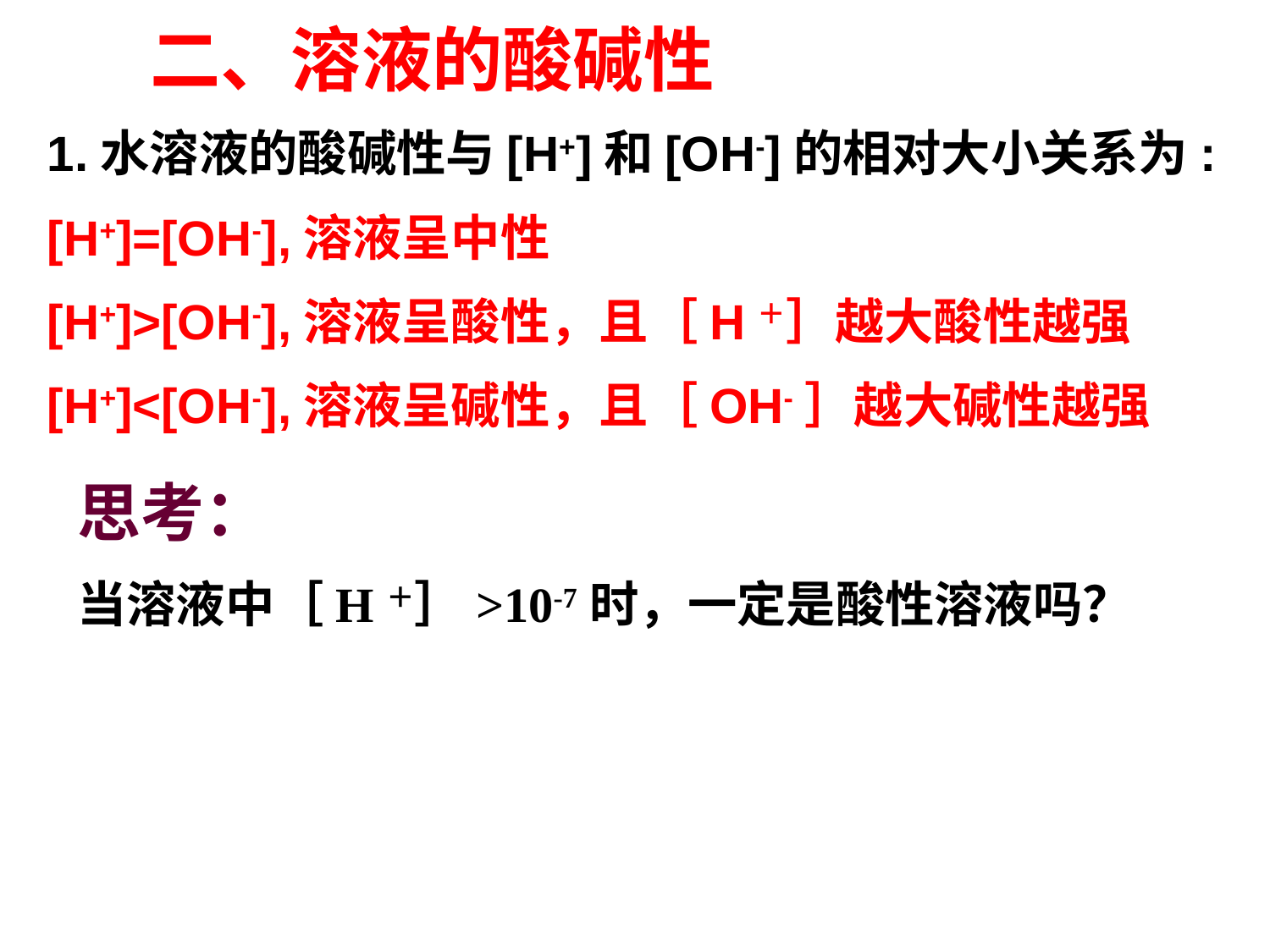

二、溶液的酸碱性
1.水溶液的酸碱性与[H+]和[OH-]的相对大小关系为:
[H+]=[OH-],溶液呈中性
[H+]>[OH-],溶液呈酸性，且［H＋］越大酸性越强
[H+]<[OH-],溶液呈碱性，且［OH-］越大碱性越强
思考：
当溶液中［H＋］>10-7时，一定是酸性溶液吗？